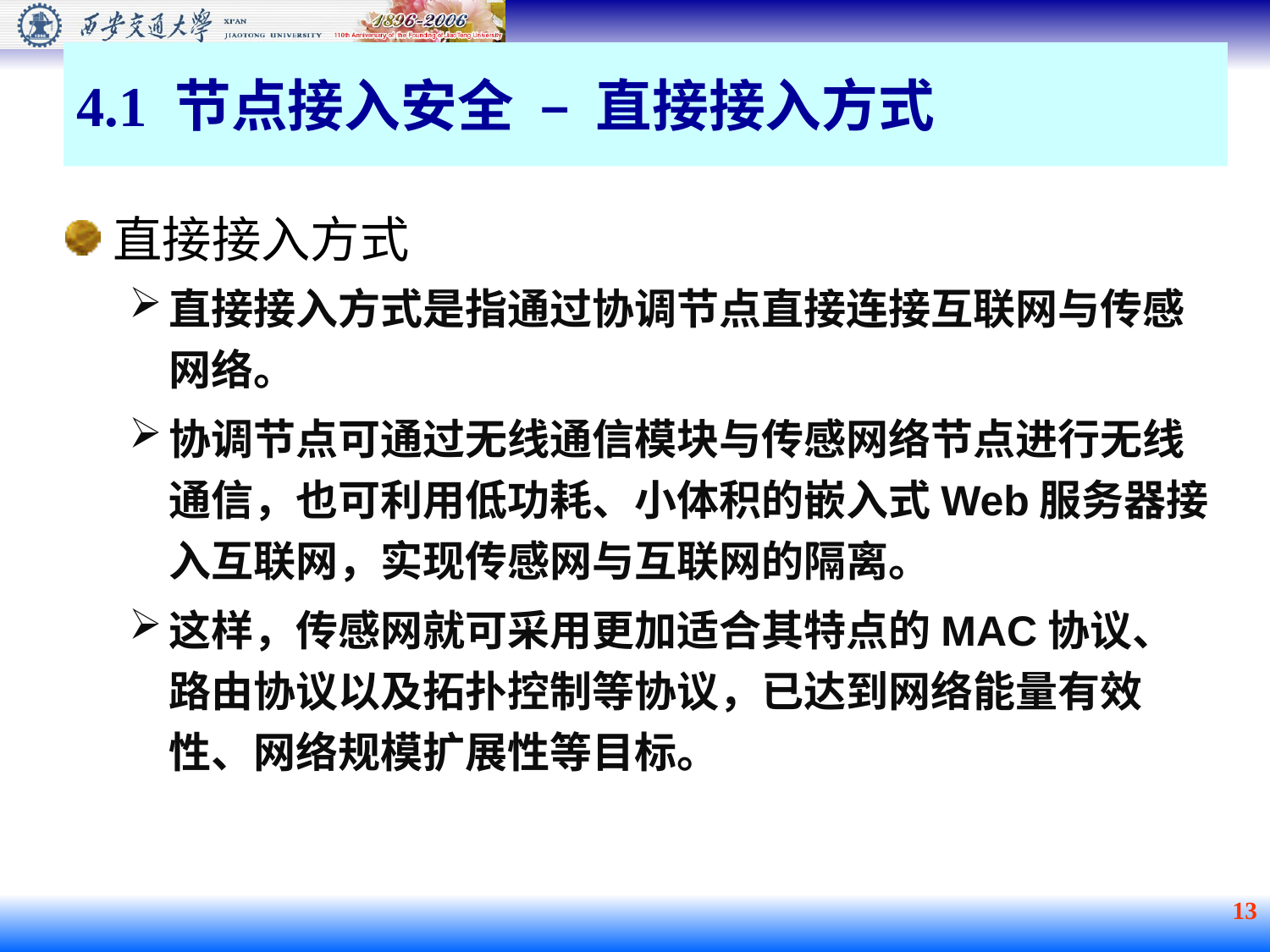

4.1 节点接入安全  –  直接接入方式
直接接入方式
直接接入方式是指通过协调节点直接连接互联网与传感网络。
协调节点可通过无线通信模块与传感网络节点进行无线通信，也可利用低功耗、小体积的嵌入式Web服务器接入互联网，实现传感网与互联网的隔离。
这样，传感网就可采用更加适合其特点的MAC协议、路由协议以及拓扑控制等协议，已达到网络能量有效性、网络规模扩展性等目标。
 13